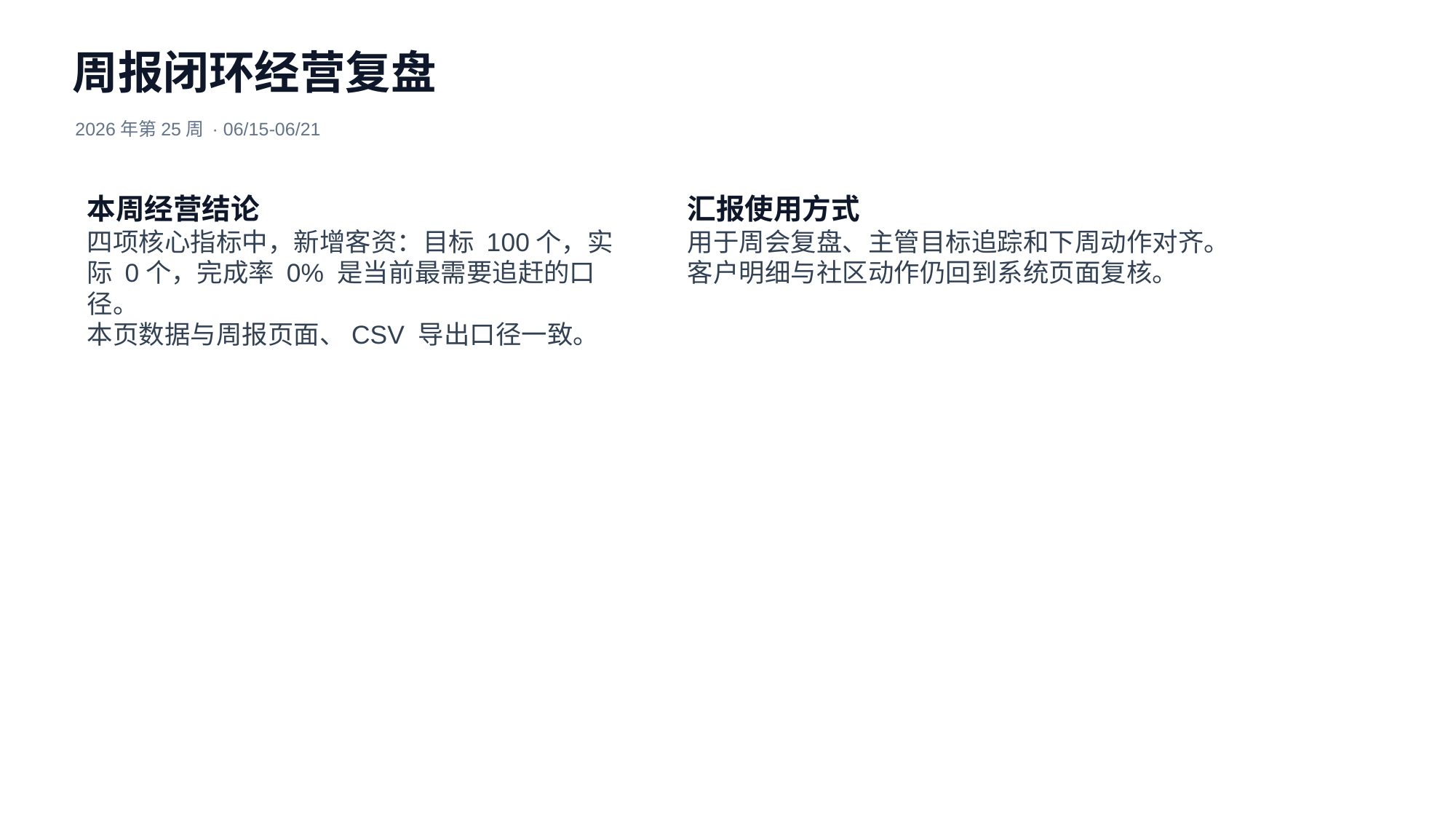

周报闭环经营复盘
2026年第25周 · 06/15-06/21
本周经营结论
四项核心指标中，新增客资：目标 100个，实际 0个，完成率 0% 是当前最需要追赶的口径。
本页数据与周报页面、CSV 导出口径一致。
汇报使用方式
用于周会复盘、主管目标追踪和下周动作对齐。
客户明细与社区动作仍回到系统页面复核。